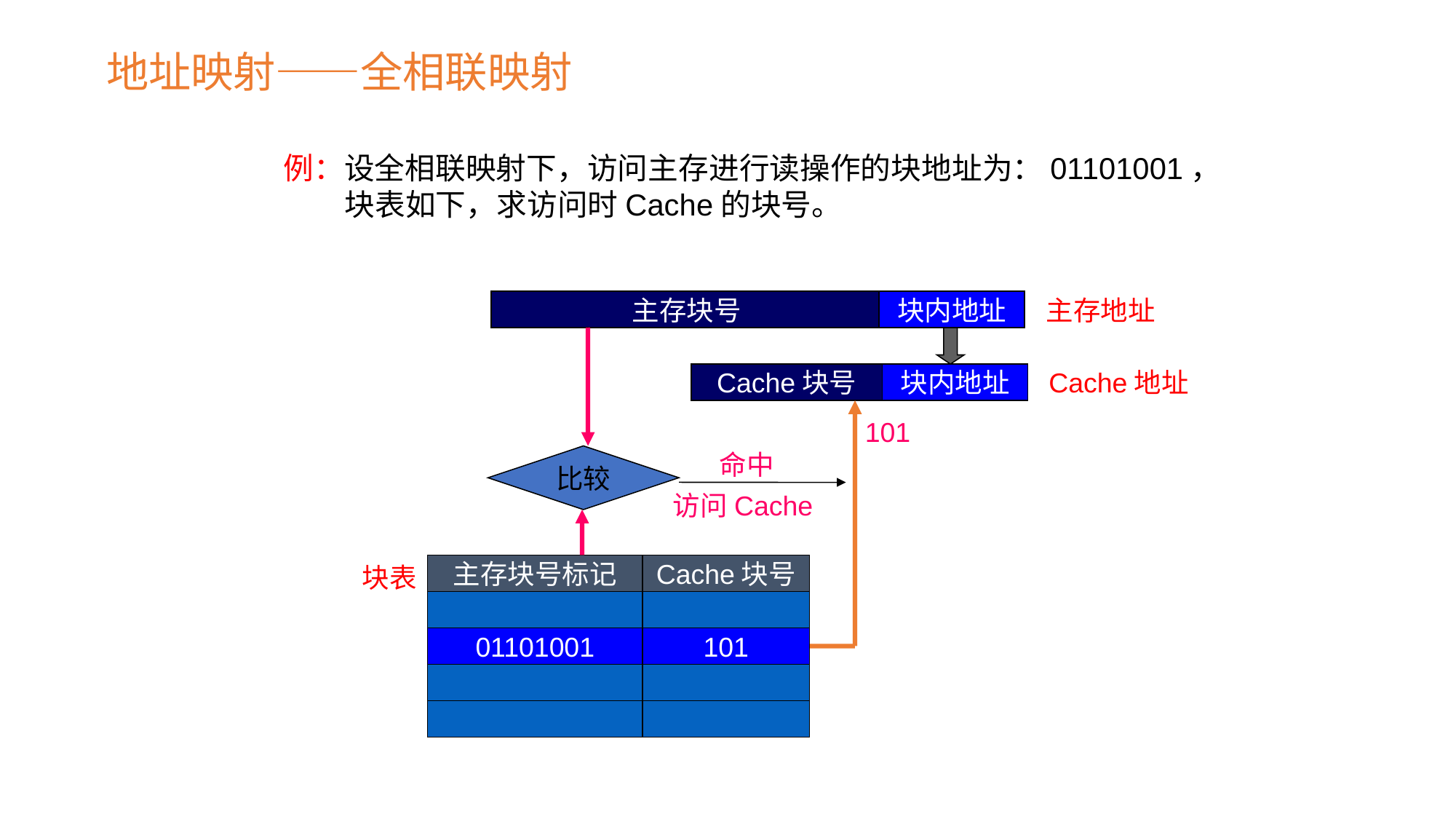

地址映射——全相联映射
例：设全相联映射下，访问主存进行读操作的块地址为：01101001，
        块表如下，求访问时Cache的块号。

主存块号
块内地址
主存地址

Cache块号
块内地址
Cache地址

101
命中

比较

访问Cache

主存块号标记
Cache块号
块表

01101001
101